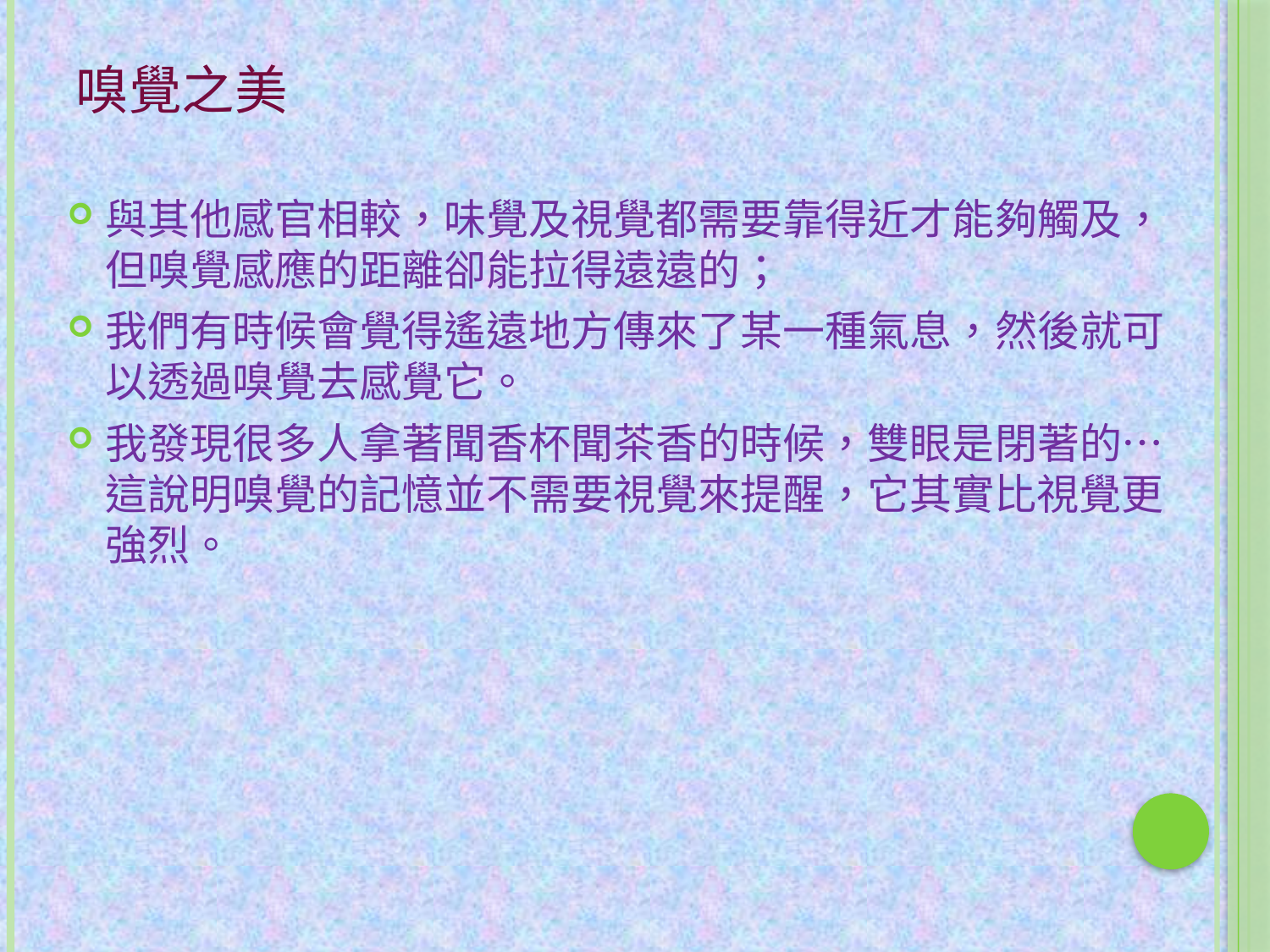

# 嗅覺之美
與其他感官相較，味覺及視覺都需要靠得近才能夠觸及，但嗅覺感應的距離卻能拉得遠遠的；
我們有時候會覺得遙遠地方傳來了某一種氣息，然後就可以透過嗅覺去感覺它。
我發現很多人拿著聞香杯聞茶香的時候，雙眼是閉著的… 這說明嗅覺的記憶並不需要視覺來提醒，它其實比視覺更強烈。